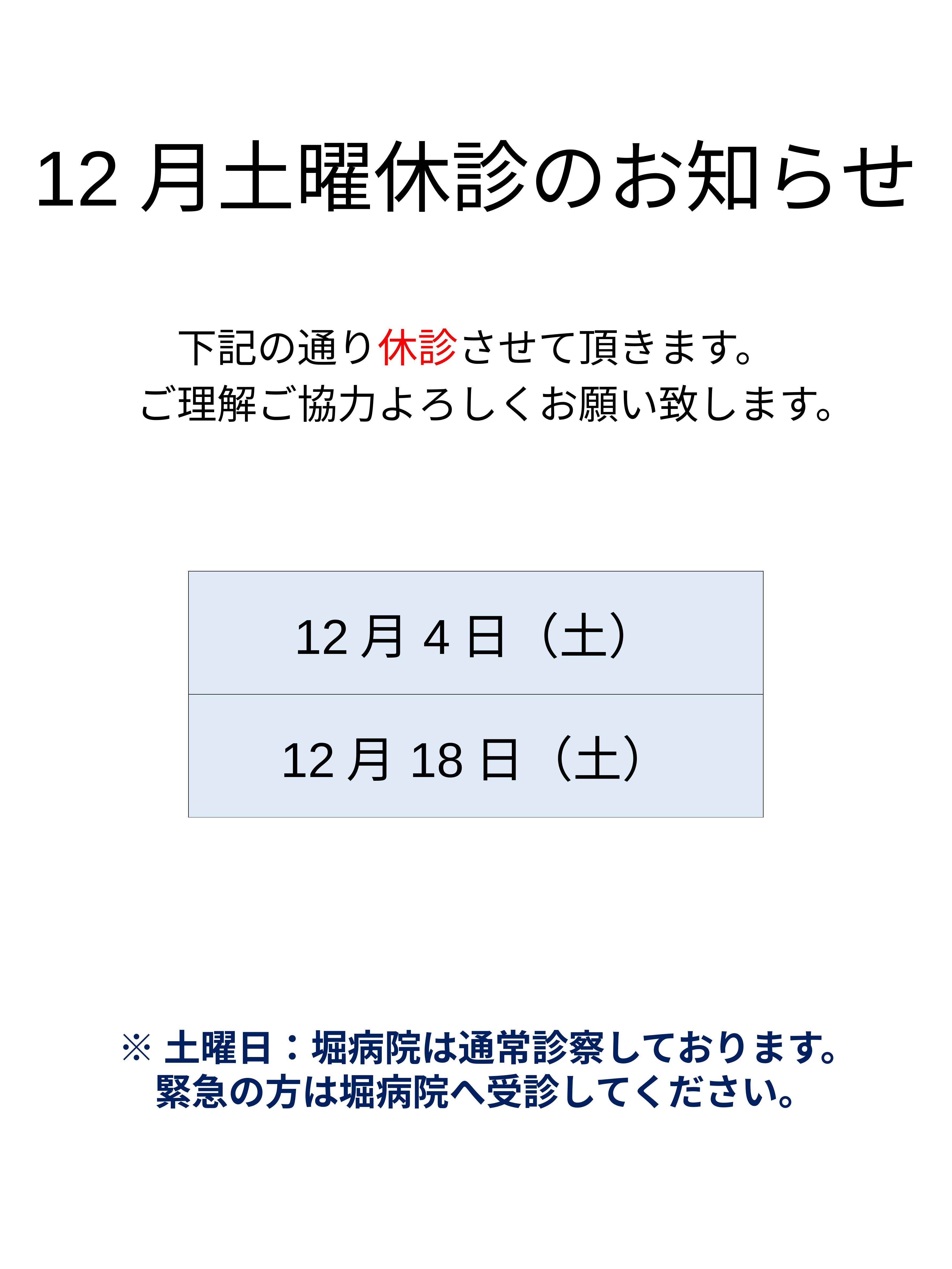

# 12月土曜休診のお知らせ
下記の通り休診させて頂きます。
ご理解ご協力よろしくお願い致します。
| 12月4日（土） |
| --- |
| 12月18日（土） |
※土曜日：堀病院は通常診察しております。
　緊急の方は堀病院へ受診してください。